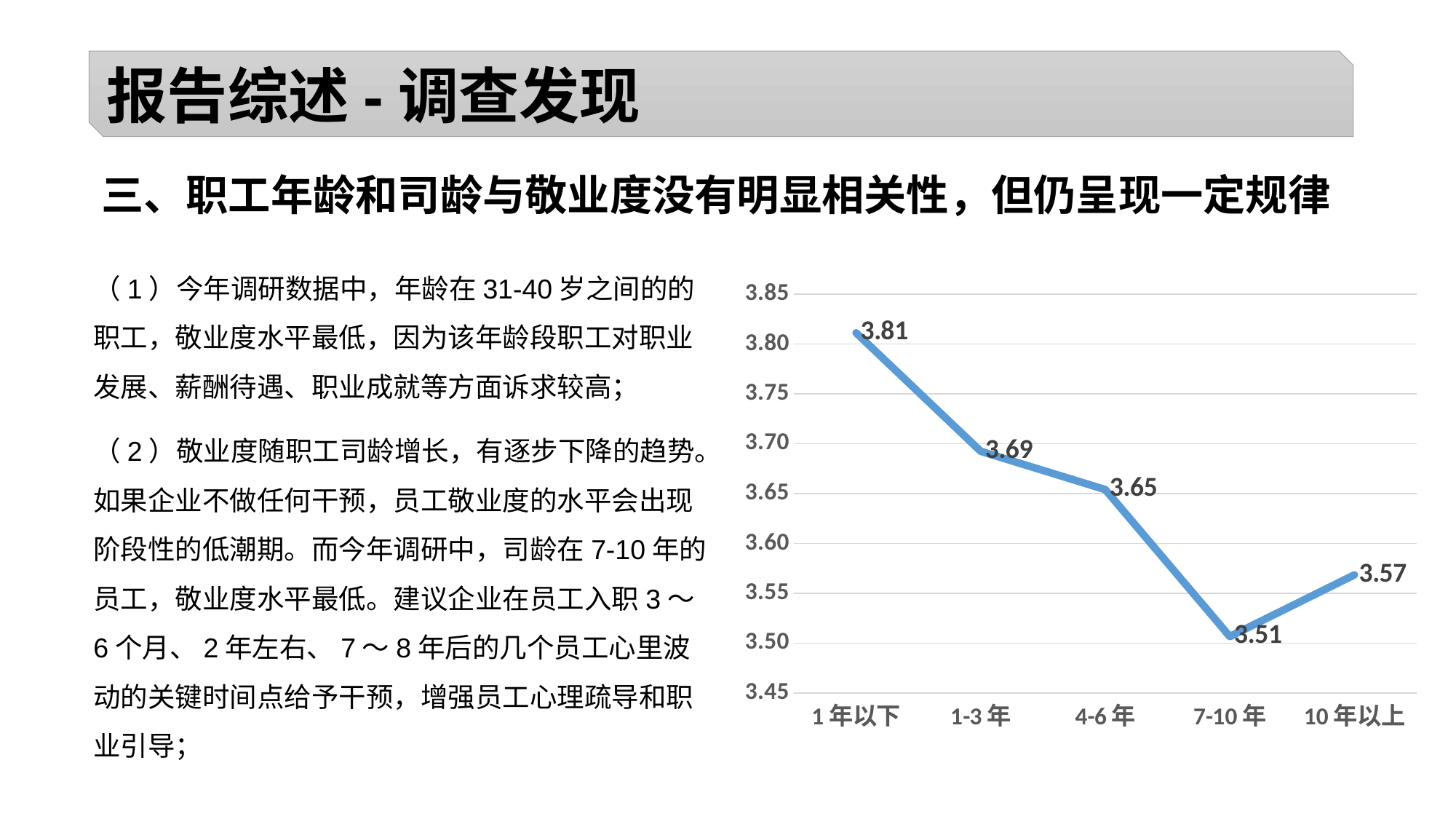

报告综述-调查发现
三、职工年龄和司龄与敬业度没有明显相关性，但仍呈现一定规律
（1）今年调研数据中，年龄在31-40岁之间的的职工，敬业度水平最低，因为该年龄段职工对职业发展、薪酬待遇、职业成就等方面诉求较高；
（2）敬业度随职工司龄增长，有逐步下降的趋势。如果企业不做任何干预，员工敬业度的水平会出现阶段性的低潮期。而今年调研中，司龄在7-10年的员工，敬业度水平最低。建议企业在员工入职3～6个月、2年左右、7～8年后的几个员工心里波动的关键时间点给予干预，增强员工心理疏导和职业引导；

### Chart

| Category | 整体敬业度 |
|---|---|
| 1年以下 | 3.8112745098039196 |
| 1-3年 | 3.692389006342499 |
| 4-6年 | 3.65397489539749 |
| 7-10年 | 3.5065217391304375 |
| 10年以上 | 3.568399999999999 |